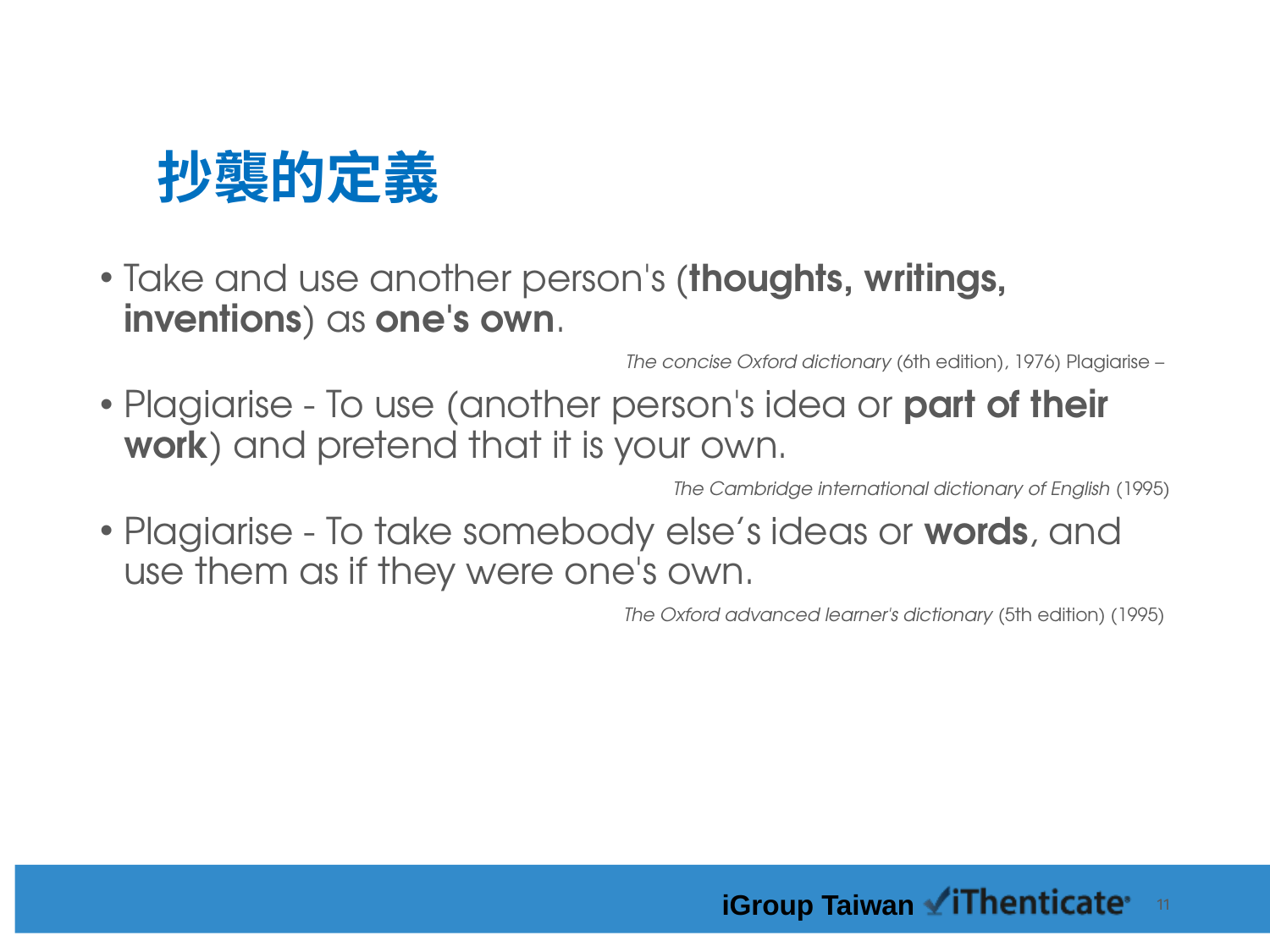

# 抄襲的定義
Take and use another person's (thoughts, writings, inventions) as one's own.
The concise Oxford dictionary (6th edition), 1976) Plagiarise –
Plagiarise - To use (another person's idea or part of their work) and pretend that it is your own.
The Cambridge international dictionary of English (1995)
Plagiarise - To take somebody else’s ideas or words, and use them as if they were one's own.
The Oxford advanced learner's dictionary (5th edition) (1995)

11